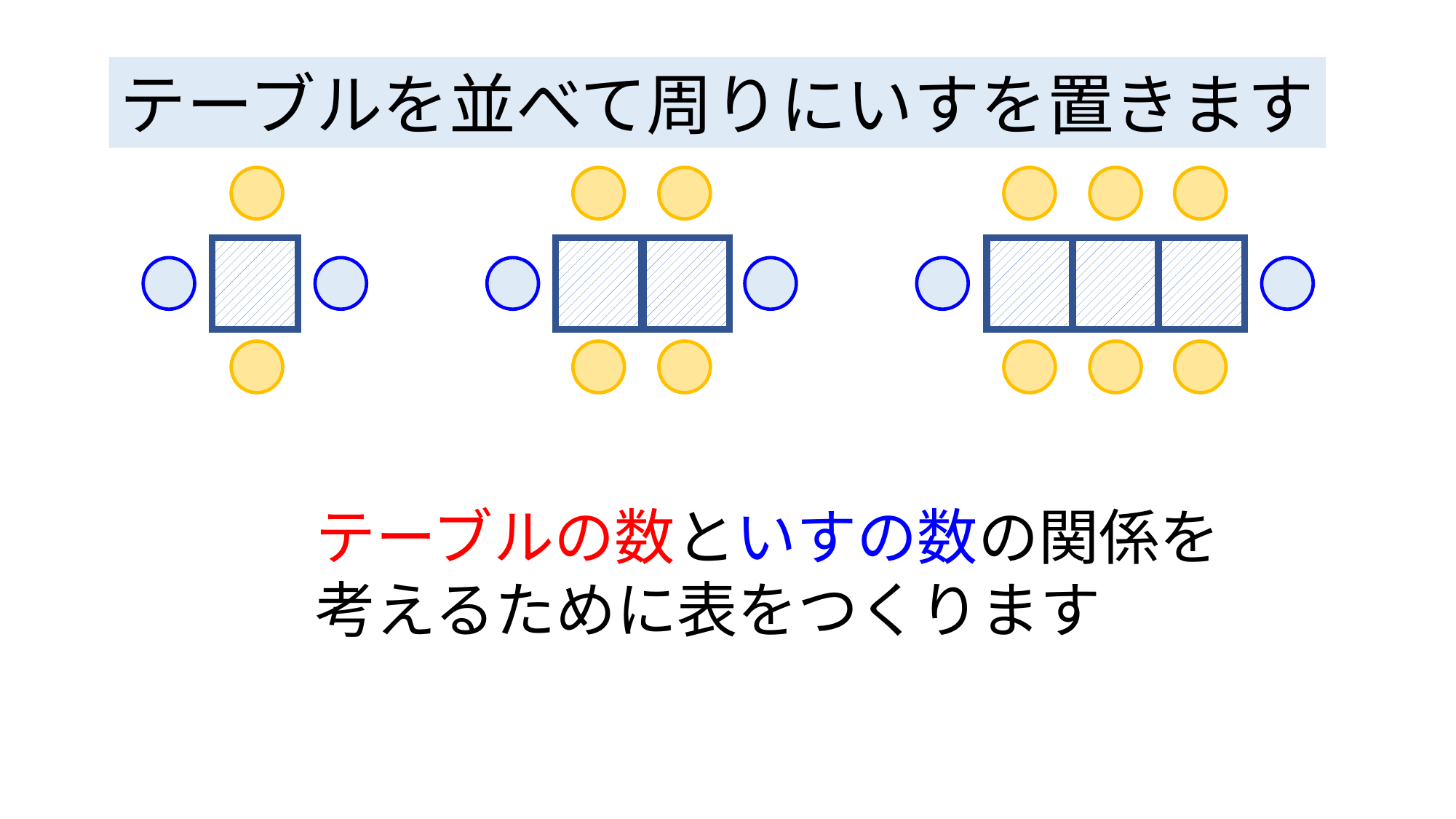

テーブルを並べて周りにいすを置きます

テーブルの数といすの数の関係を
考えるために表をつくります